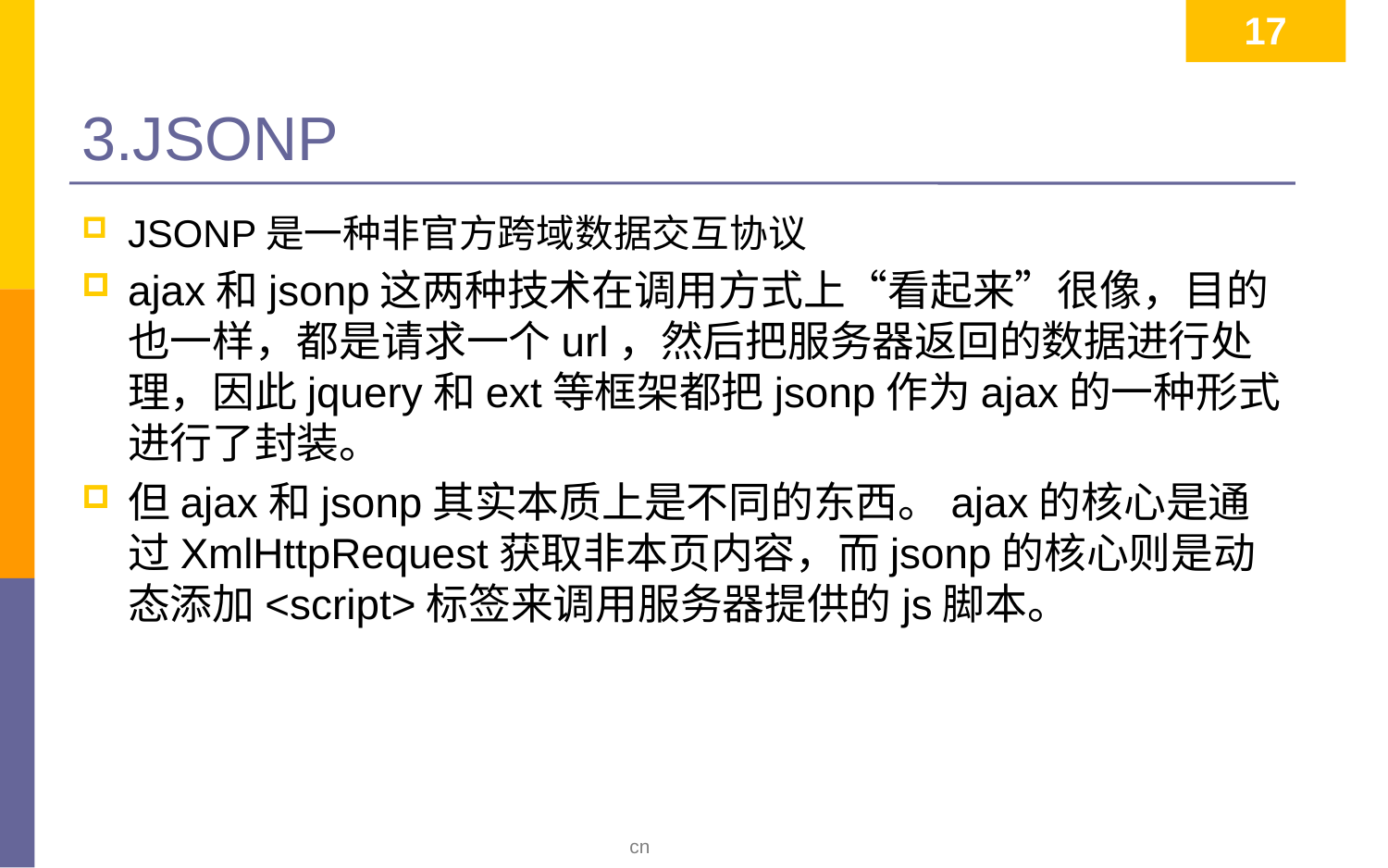

17
# 3.JSONP

JSONP是一种非官方跨域数据交互协议
ajax和jsonp这两种技术在调用方式上“看起来”很像，目的也一样，都是请求一个url，然后把服务器返回的数据进行处理，因此jquery和ext等框架都把jsonp作为ajax的一种形式进行了封装。
但ajax和jsonp其实本质上是不同的东西。ajax的核心是通过XmlHttpRequest获取非本页内容，而jsonp的核心则是动态添加<script>标签来调用服务器提供的js脚本。